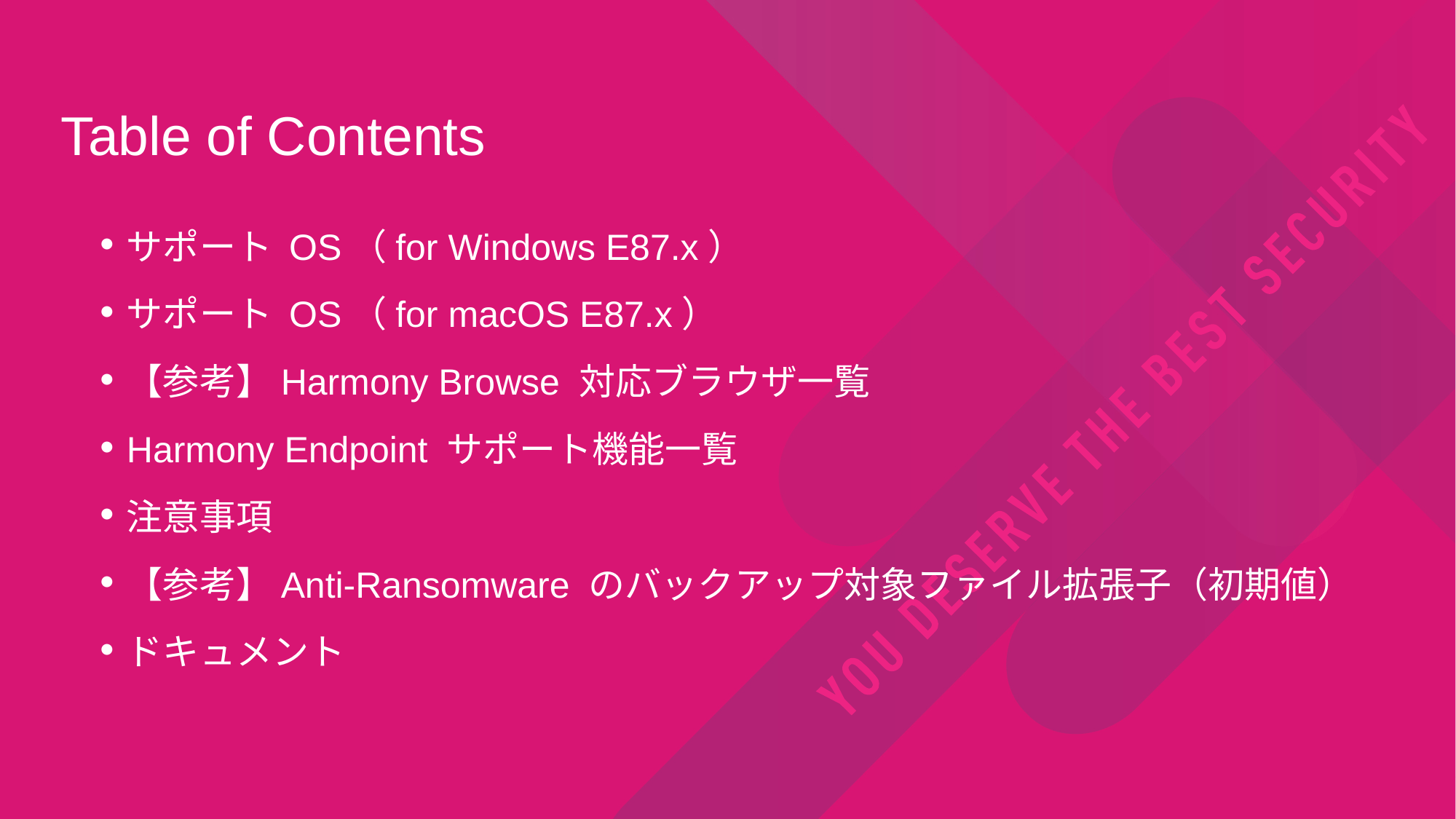

# Table of Contents
サポート OS（for Windows E87.x）
サポート OS（for macOS E87.x）
【参考】Harmony Browse 対応ブラウザ一覧
Harmony Endpoint サポート機能一覧
注意事項
【参考】Anti-Ransomware のバックアップ対象ファイル拡張子（初期値）
ドキュメント